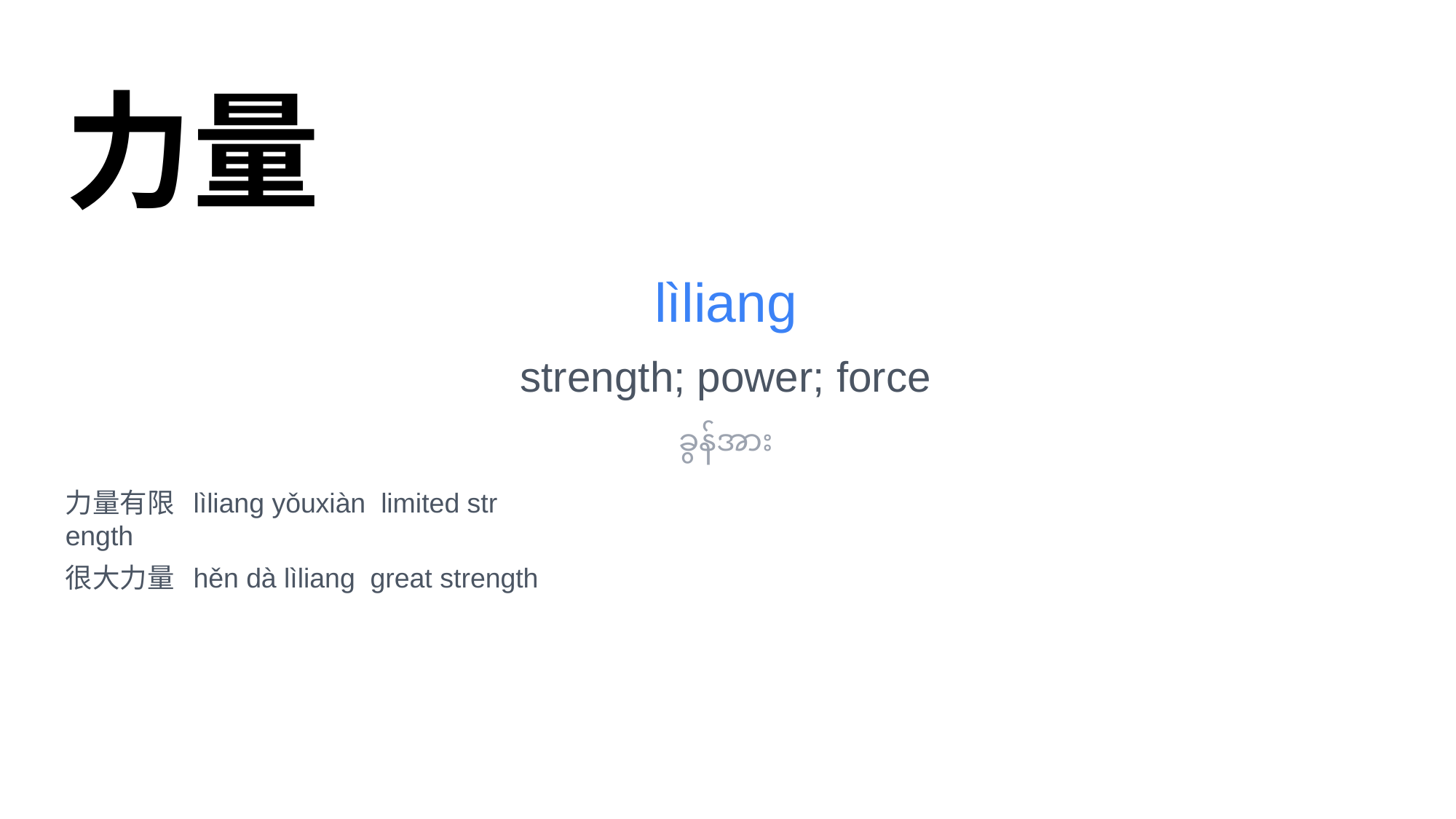

力量
lìliang
strength; power; force
ခွန်အား
力量有限  lìliang yǒuxiàn  limited str
ength
很大力量  hěn dà lìliang  great strength